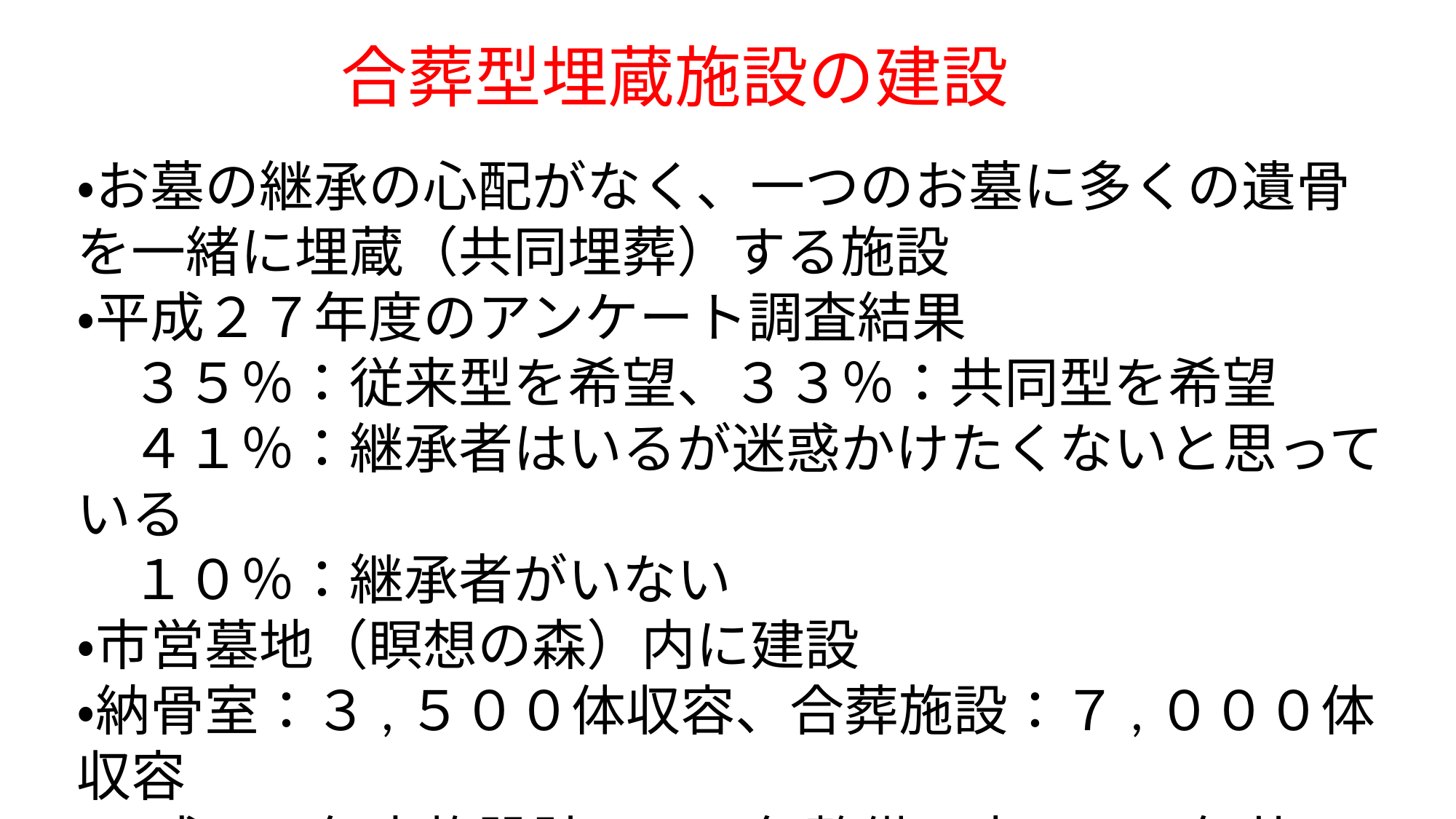

合葬型埋蔵施設の建設
・お墓の継承の心配がなく、一つのお墓に多くの遺骨を一緒に埋蔵（共同埋葬）する施設
・平成２７年度のアンケート調査結果
　３５％：従来型を希望、３３％：共同型を希望
　４１％：継承者はいるが迷惑かけたくないと思っている
　１０％：継承者がいない
・市営墓地（瞑想の森）内に建設
・納骨室：３,５００体収容、合葬施設：７,０００体収容
・平成２９年実施設計、３０年整備工事、３１年共用開始